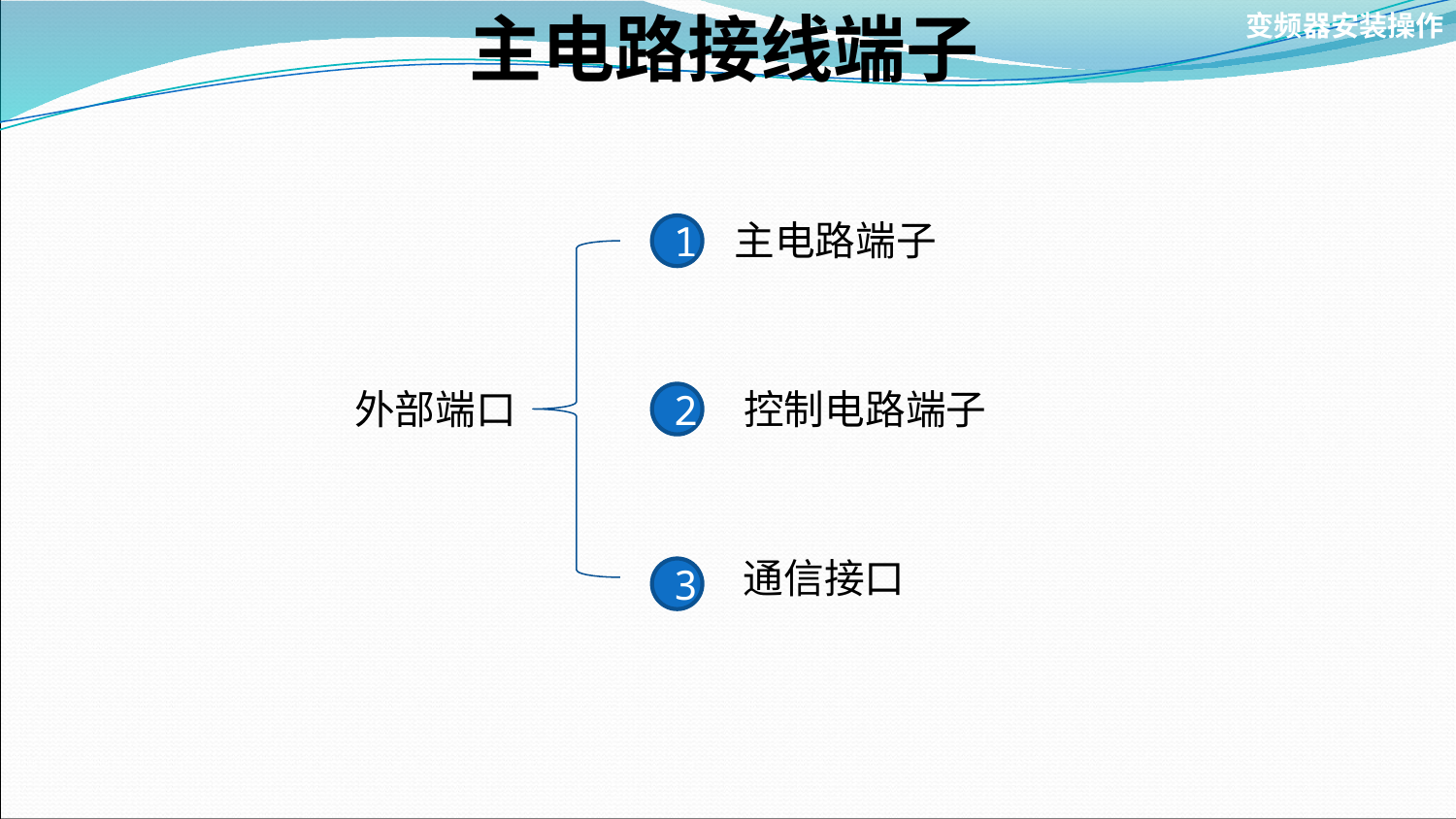

# 主电路接线端子
变频器安装操作
主电路端子
1

控制电路端子
外部端口
2
通信接口
3
3